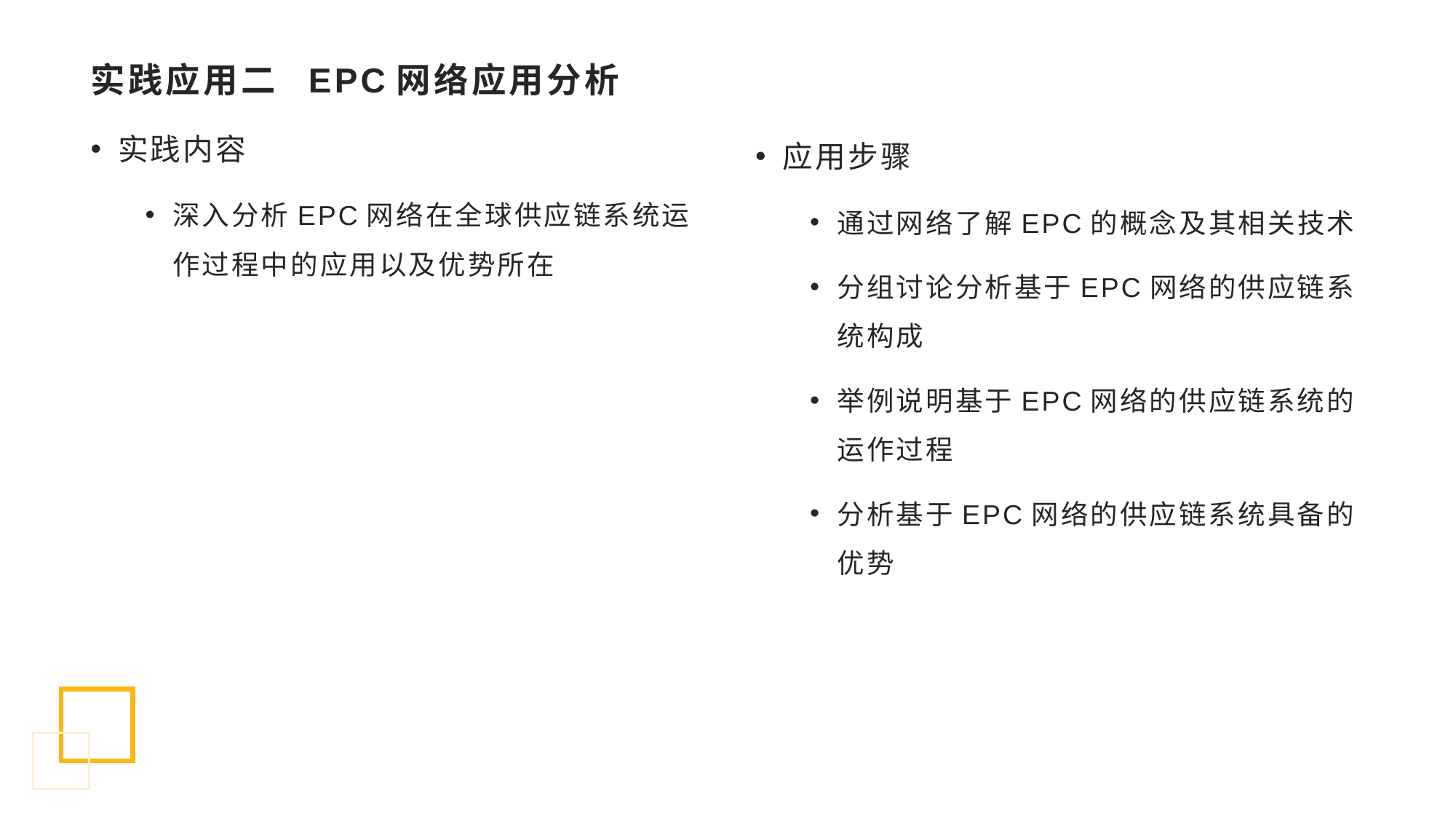

# 实践应用二  EPC网络应用分析
应用步骤
通过网络了解EPC的概念及其相关技术
分组讨论分析基于EPC网络的供应链系统构成
举例说明基于EPC网络的供应链系统的运作过程
分析基于EPC网络的供应链系统具备的优势
实践内容
深入分析EPC网络在全球供应链系统运作过程中的应用以及优势所在